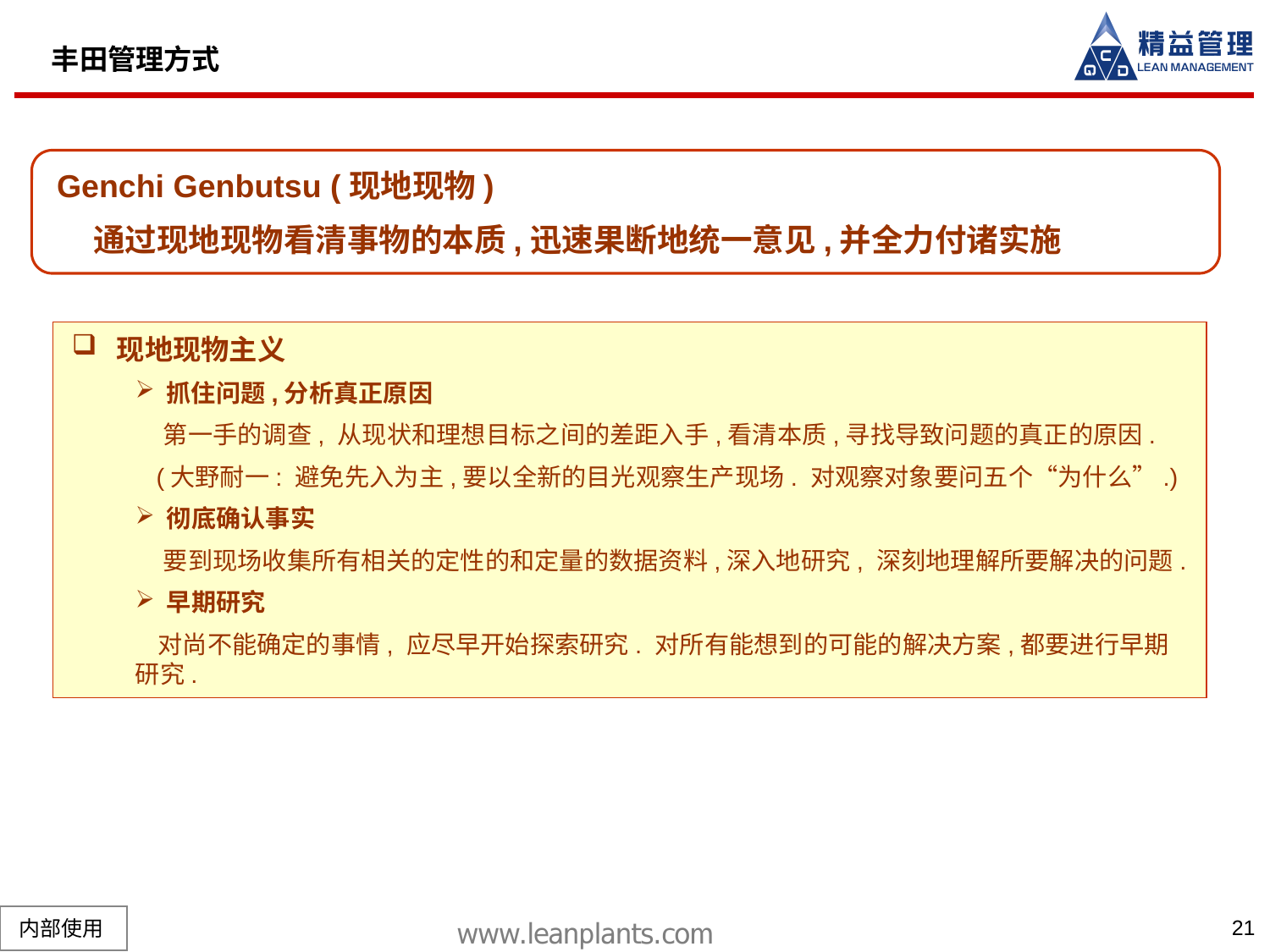

丰田管理方式
Genchi Genbutsu (现地现物)
    通过现地现物看清事物的本质,迅速果断地统一意见,并全力付诸实施
  现地现物主义
 抓住问题,分析真正原因
    第一手的调查, 从现状和理想目标之间的差距入手,看清本质,寻找导致问题的真正的原因.
   (大野耐一: 避免先入为主,要以全新的目光观察生产现场. 对观察对象要问五个“为什么”.)
 彻底确认事实
    要到现场收集所有相关的定性的和定量的数据资料,深入地研究, 深刻地理解所要解决的问题.
 早期研究
   对尚不能确定的事情, 应尽早开始探索研究. 对所有能想到的可能的解决方案,都要进行早期研究.
内部使用